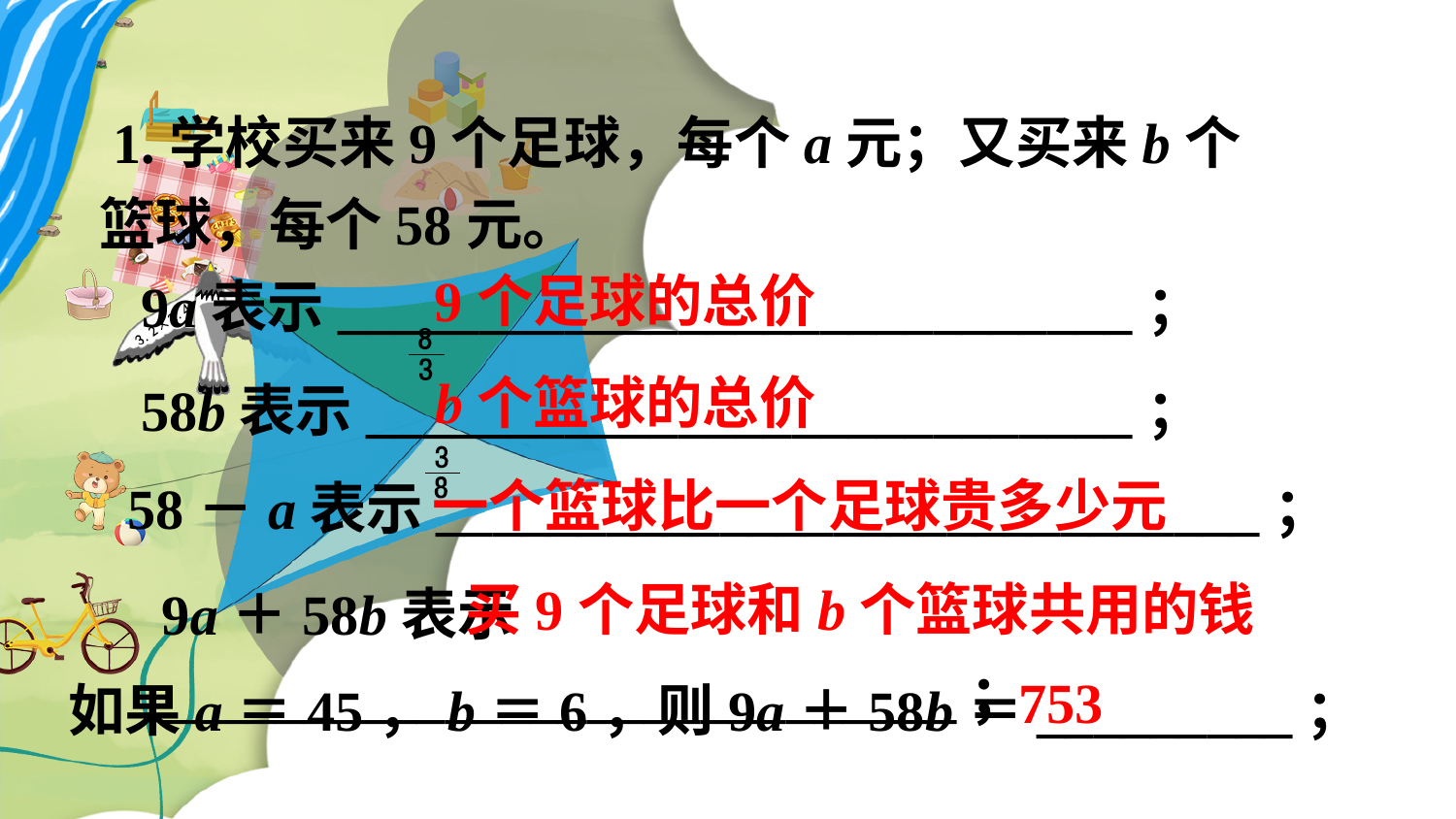

1.学校买来9个足球，每个a元；又买来b个篮球，每个58元。
9个足球的总价
9a表示____________________________；
b个篮球的总价
58b表示___________________________；
一个篮球比一个足球贵多少元
58－a表示_____________________________；
买9个足球和b个篮球共用的钱
9a＋58b表示____________________________；
如果a＝45，b＝6，则9a＋58b＝_________；
753